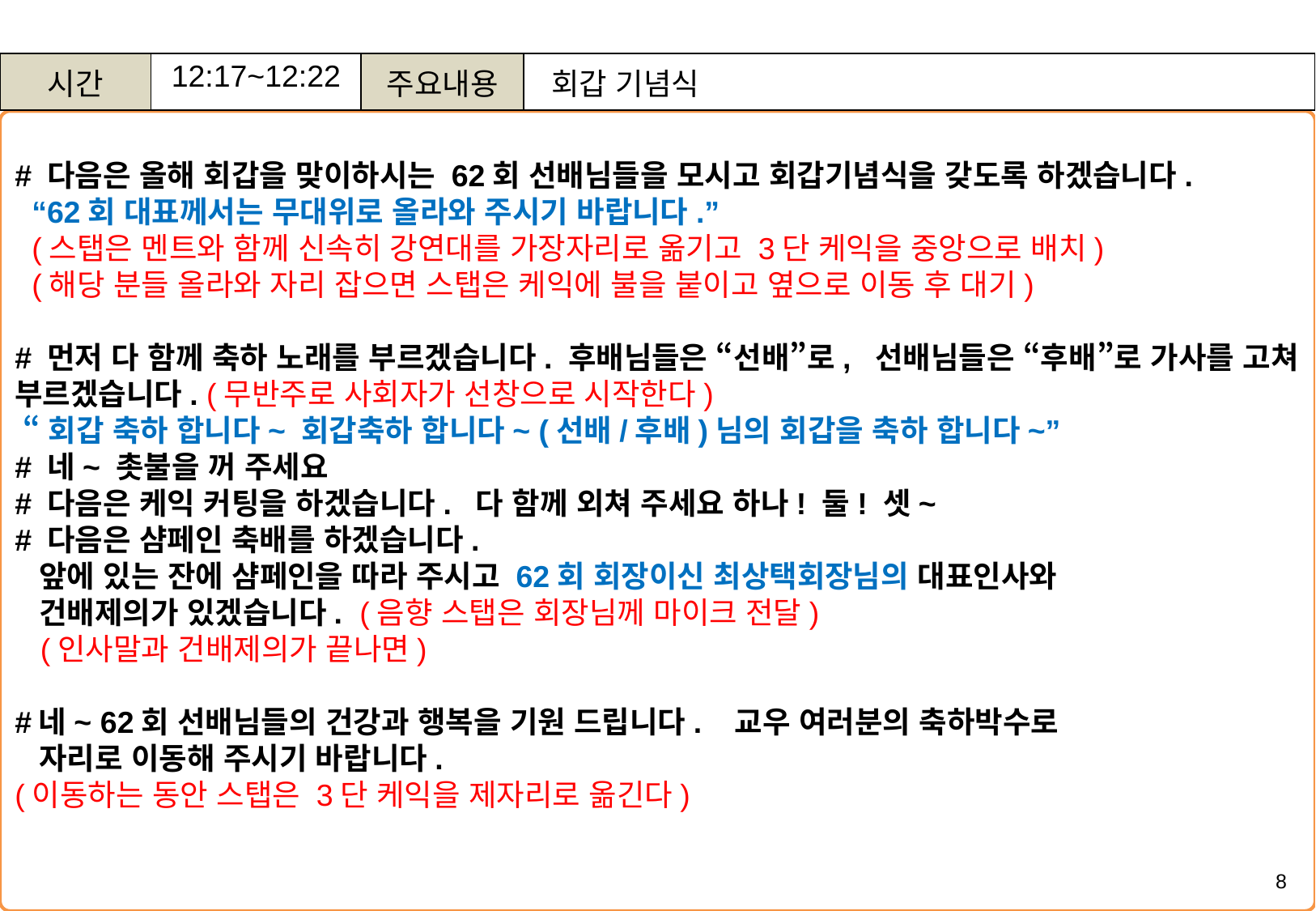

| 시간 | 12:17~12:22 | 주요내용 | 회갑 기념식 |
| --- | --- | --- | --- |

# 다음은 올해 회갑을 맞이하시는 62회 선배님들을 모시고 회갑기념식을 갖도록 하겠습니다.
  “62회 대표께서는 무대위로 올라와 주시기 바랍니다.”
  (스탭은 멘트와 함께 신속히 강연대를 가장자리로 옮기고 3단 케익을 중앙으로 배치)
  (해당 분들 올라와 자리 잡으면 스탭은 케익에 불을 붙이고 옆으로 이동 후 대기)

# 먼저 다 함께 축하 노래를 부르겠습니다. 후배님들은 “선배”로,  선배님들은 “후배”로 가사를 고쳐 부르겠습니다. (무반주로 사회자가 선창으로 시작한다)
 “회갑 축하 합니다~ 회갑축하 합니다~ (선배/후배)님의 회갑을 축하 합니다~”
# 네~ 촛불을 꺼 주세요
# 다음은 케익 커팅을 하겠습니다.  다 함께 외쳐 주세요 하나! 둘! 셋~
# 다음은 샴페인 축배를 하겠습니다.
  앞에 있는 잔에 샴페인을 따라 주시고 62회 회장이신 최상택회장님의 대표인사와
  건배제의가 있겠습니다.  (음향 스탭은 회장님께 마이크 전달)
   (인사말과 건배제의가 끝나면)

#네~ 62회 선배님들의 건강과 행복을 기원 드립니다.   교우 여러분의 축하박수로
  자리로 이동해 주시기 바랍니다.
(이동하는 동안 스탭은 3단 케익을 제자리로 옮긴다)
8